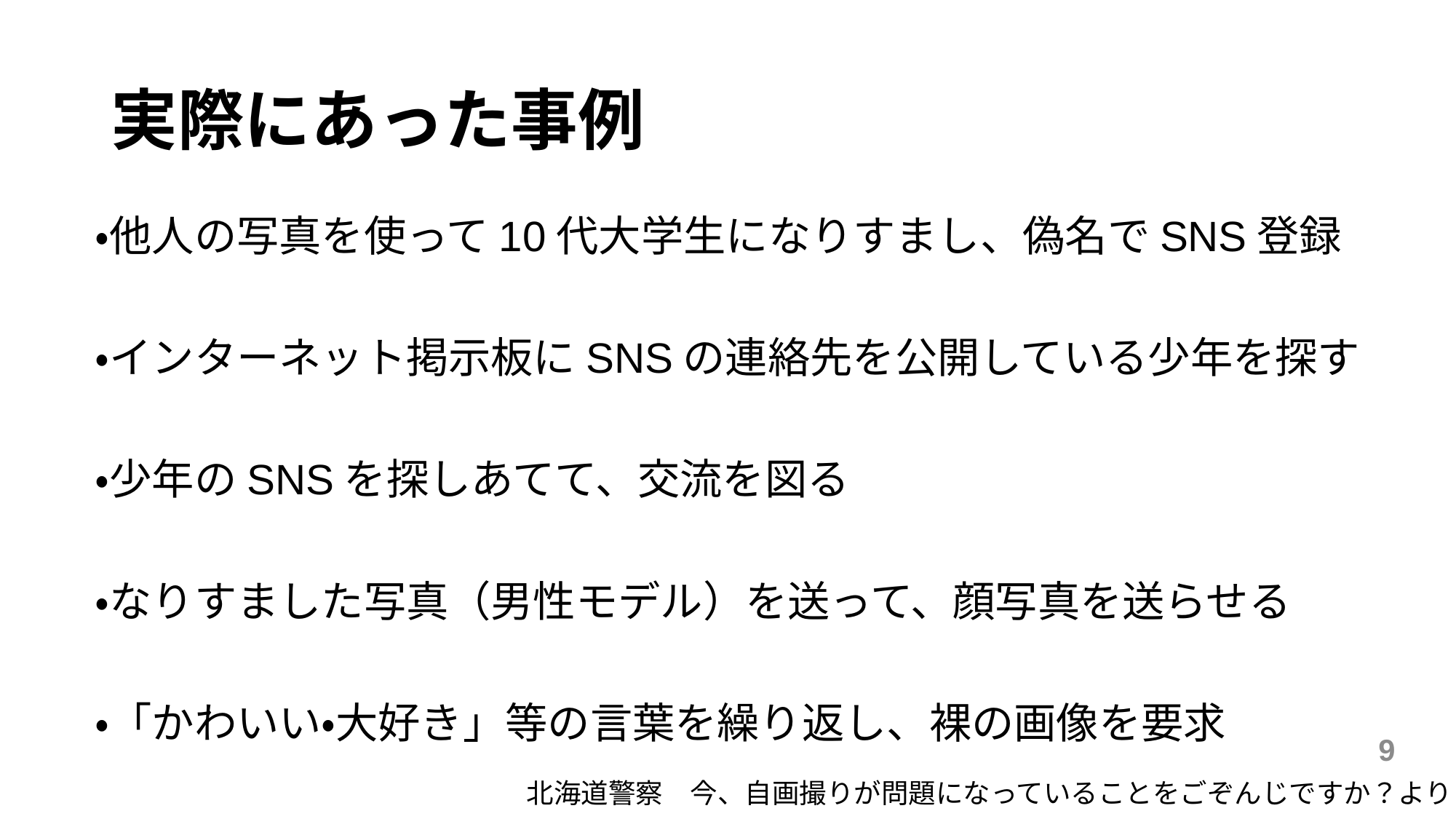

# 実際にあった事例
・他人の写真を使って10代大学生になりすまし、偽名でSNS登録

・インターネット掲示板にSNSの連絡先を公開している少年を探す

・少年のSNSを探しあてて、交流を図る

・なりすました写真（男性モデル）を送って、顔写真を送らせる

・「かわいい・大好き」等の言葉を繰り返し、裸の画像を要求
9
北海道警察　今、自画撮りが問題になっていることをごぞんじですか？より